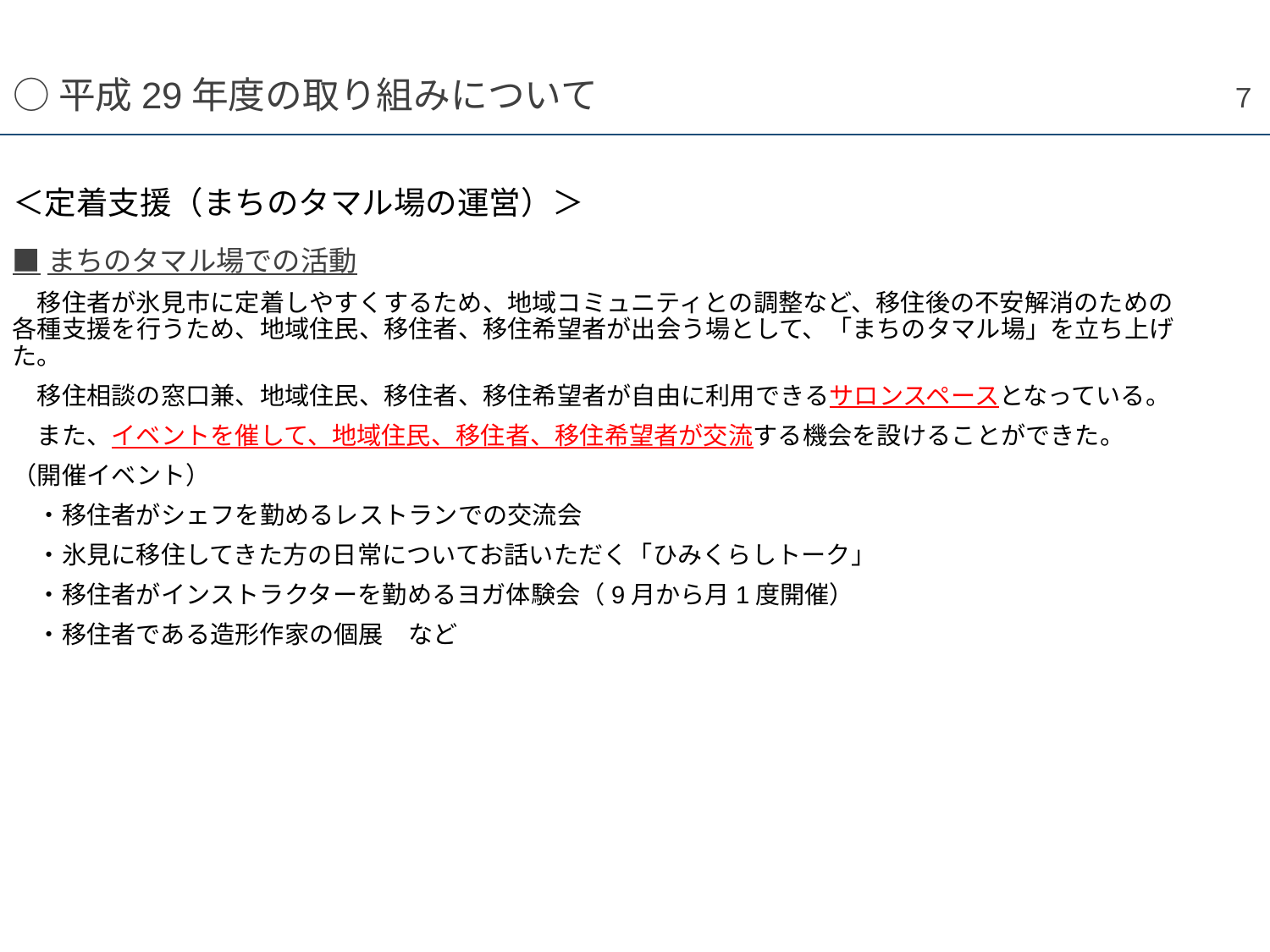

７
# ○平成29年度の取り組みについて
＜定着支援（まちのタマル場の運営）＞

■まちのタマル場での活動
　移住者が氷見市に定着しやすくするため、地域コミュニティとの調整など、移住後の不安解消のための各種支援を行うため、地域住民、移住者、移住希望者が出会う場として、「まちのタマル場」を立ち上げた。
　移住相談の窓口兼、地域住民、移住者、移住希望者が自由に利用できるサロンスペースとなっている。
　また、イベントを催して、地域住民、移住者、移住希望者が交流する機会を設けることができた。
（開催イベント）
　・移住者がシェフを勤めるレストランでの交流会
　・氷見に移住してきた方の日常についてお話いただく「ひみくらしトーク」
　・移住者がインストラクターを勤めるヨガ体験会（9月から月1度開催）
　・移住者である造形作家の個展　など